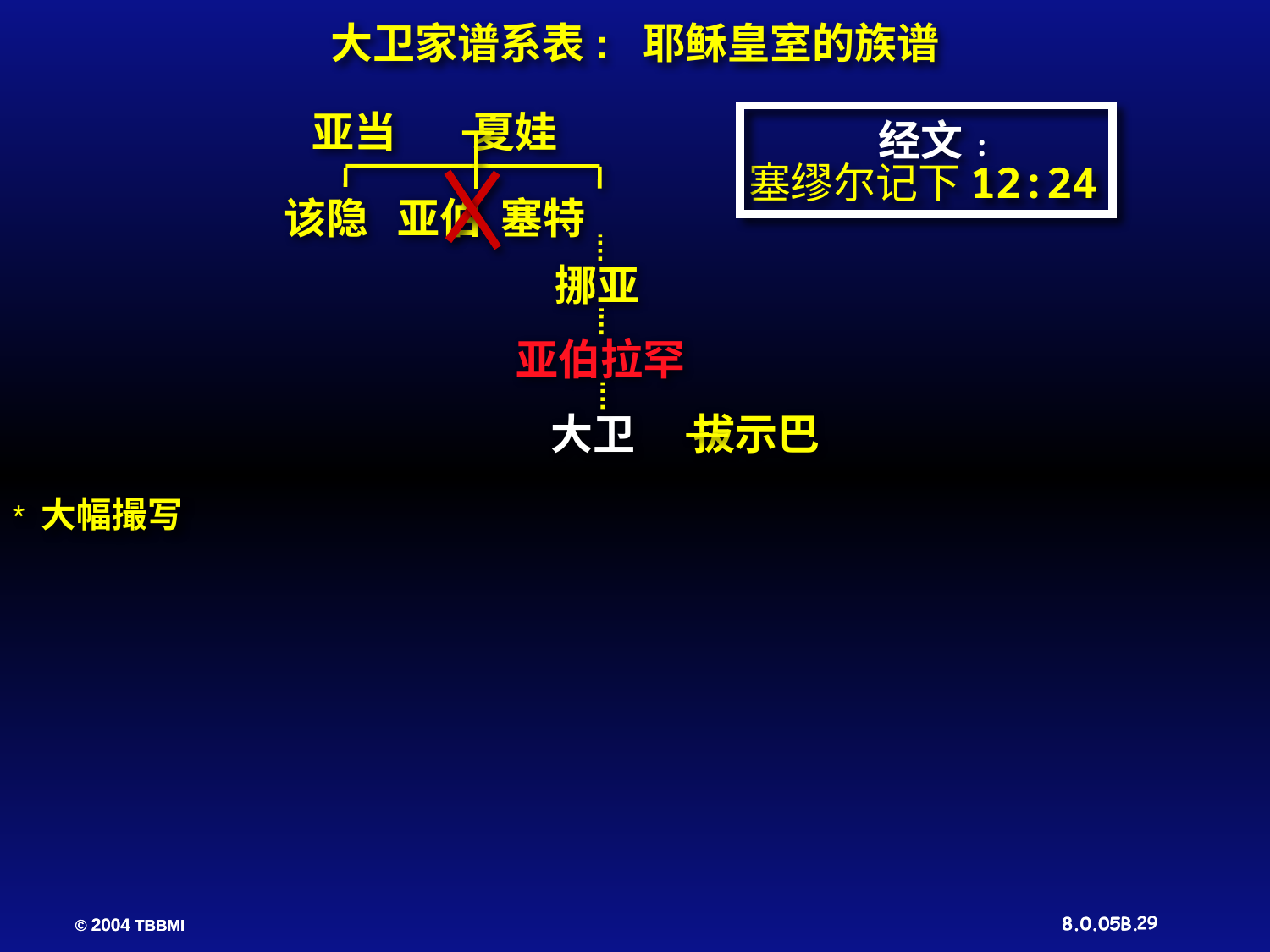

大卫家谱系表:  耶稣皇室的族谱

亚当        夏娃

经文:

塞缪尔记下12:24

该隐   亚伯  塞特

 挪亚

  亚伯拉罕

 大卫      拔示巴

* 大幅撮写

29